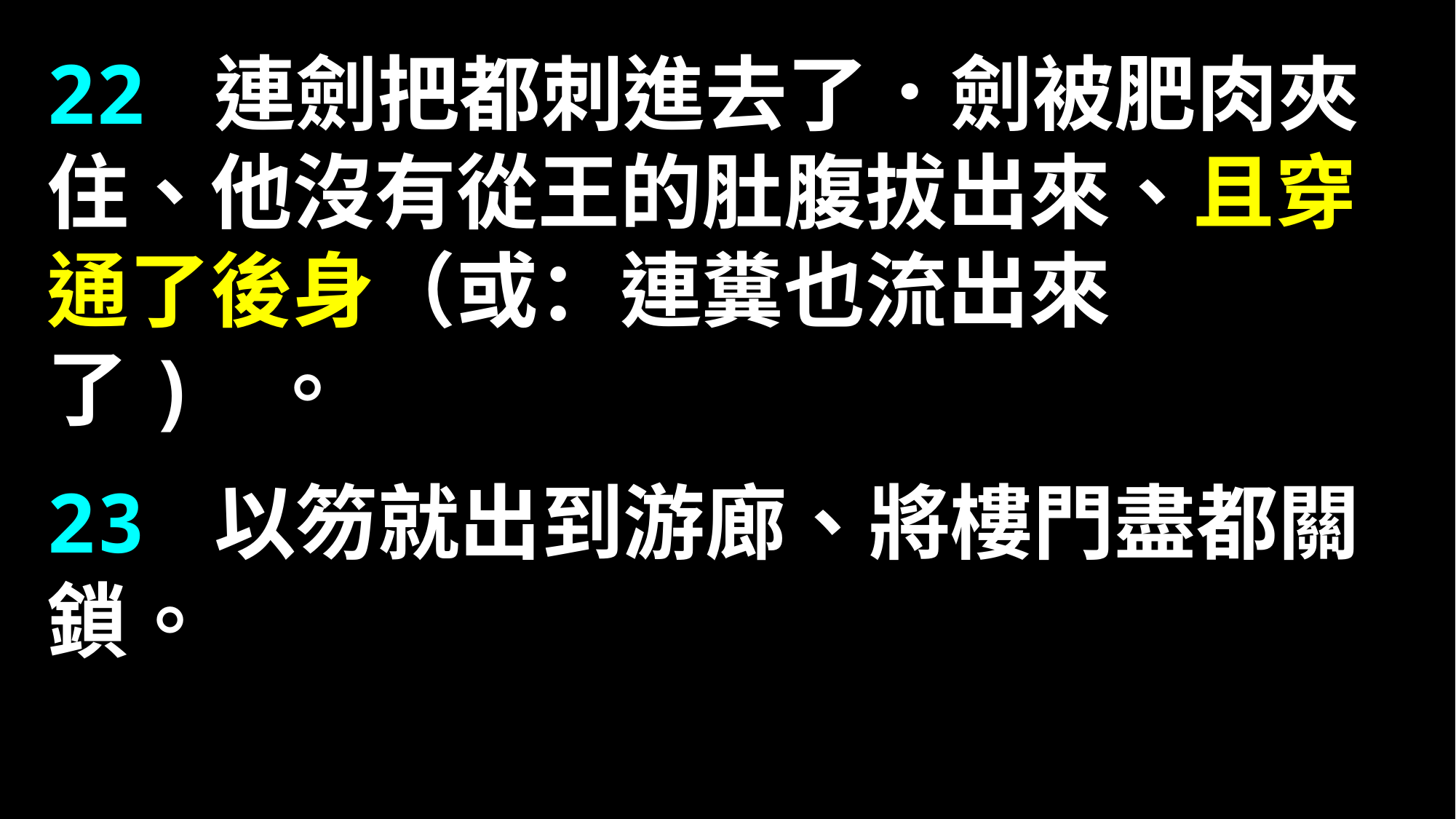

22 連劍把都刺進去了．劍被肥肉夾住、他沒有從王的肚腹拔出來、且穿通了後身（或：連糞也流出來了) 。
23 以笏就出到游廊、將樓門盡都關鎖。